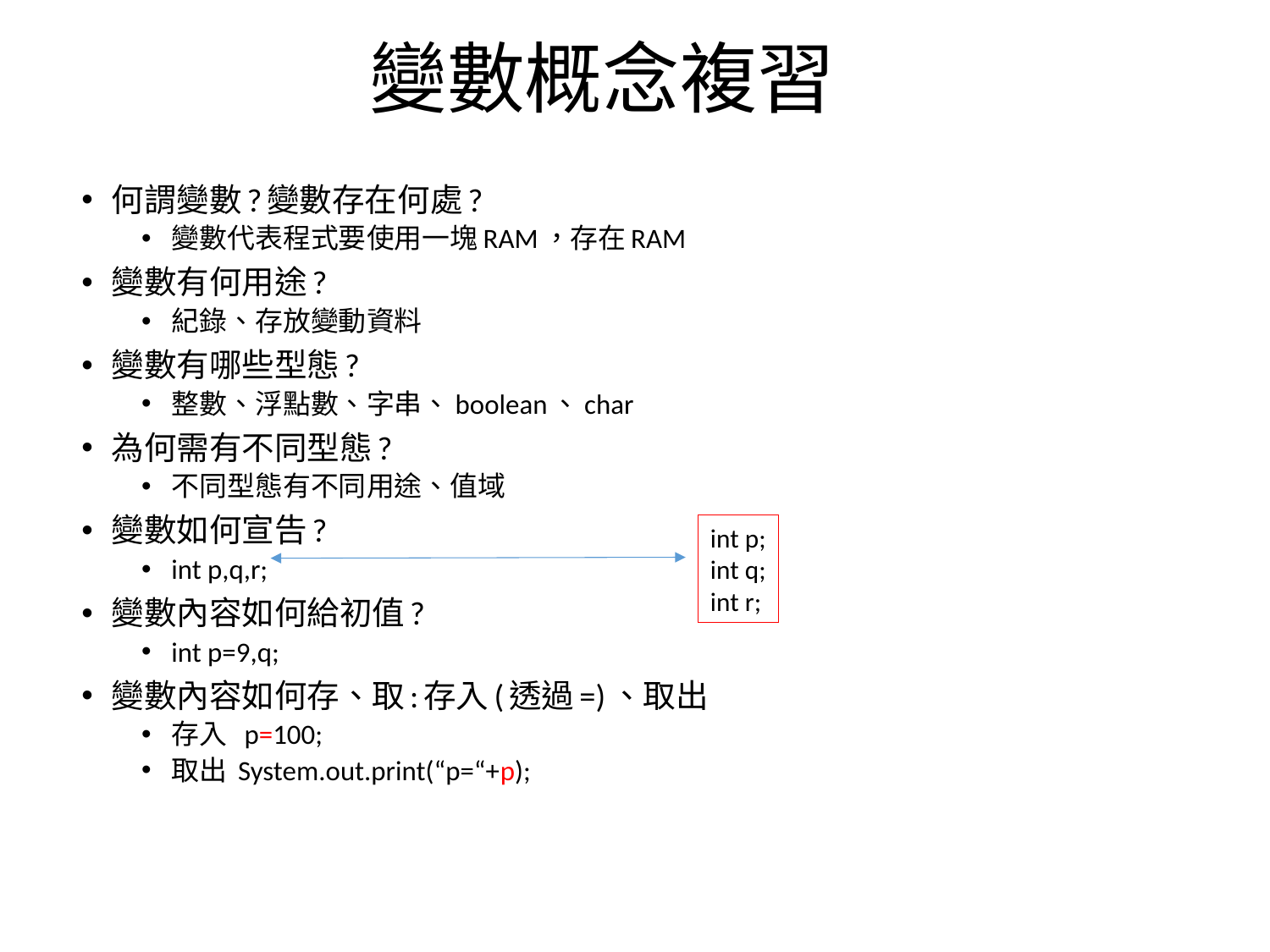

# 變數概念複習
何謂變數?變數存在何處?
變數代表程式要使用一塊RAM，存在RAM
變數有何用途?
紀錄、存放變動資料
變數有哪些型態?
整數、浮點數、字串、boolean、char
為何需有不同型態?
不同型態有不同用途、值域
變數如何宣告?
int p,q,r;
變數內容如何給初值?
int p=9,q;
變數內容如何存、取:存入(透過=)、取出
存入  p=100;
取出 System.out.print(“p=“+p);

int p;
int q;
int r;